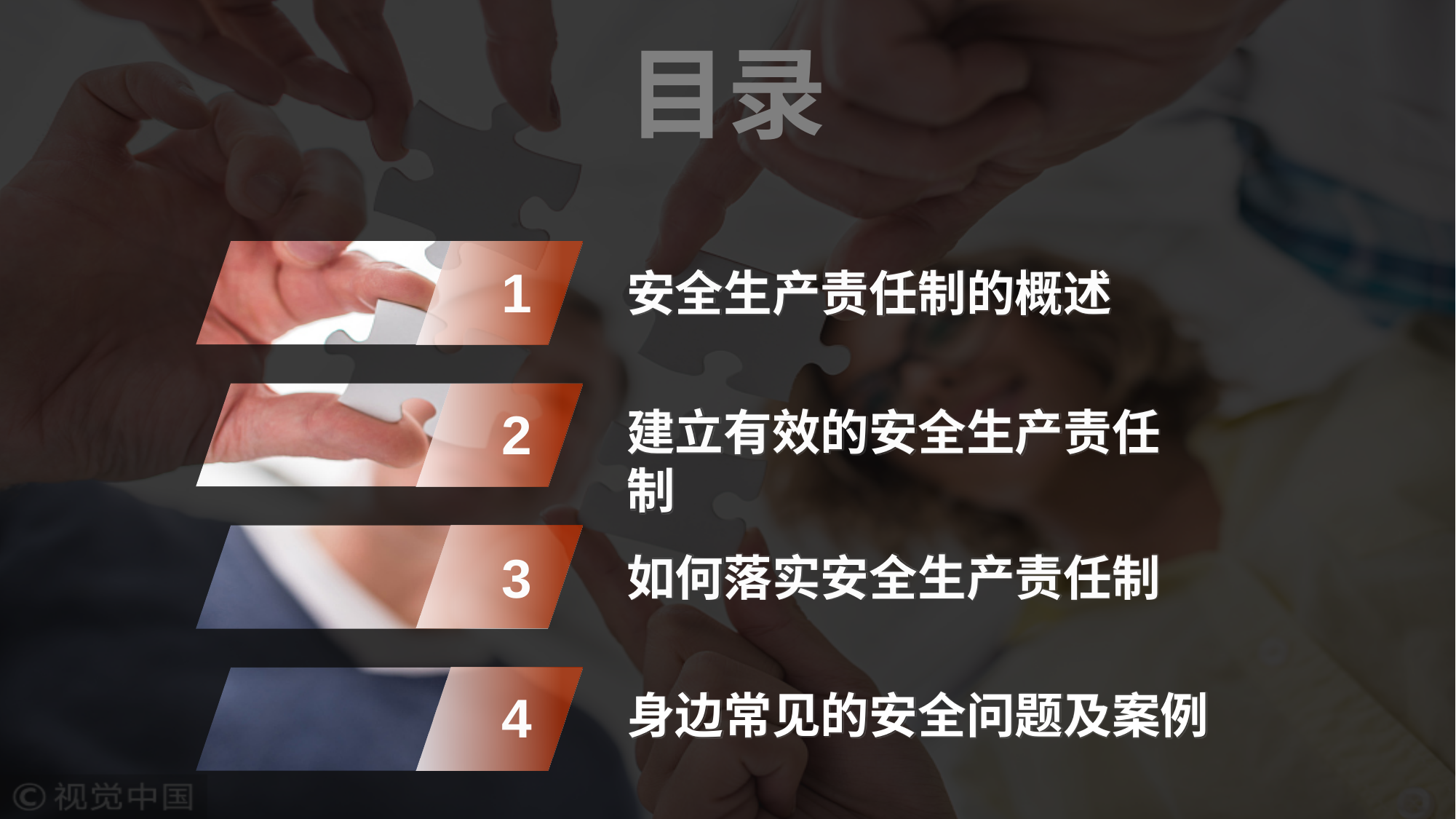

目录

1
安全生产责任制的概述

2
建立有效的安全生产责任制

3
如何落实安全生产责任制

4
身边常见的安全问题及案例